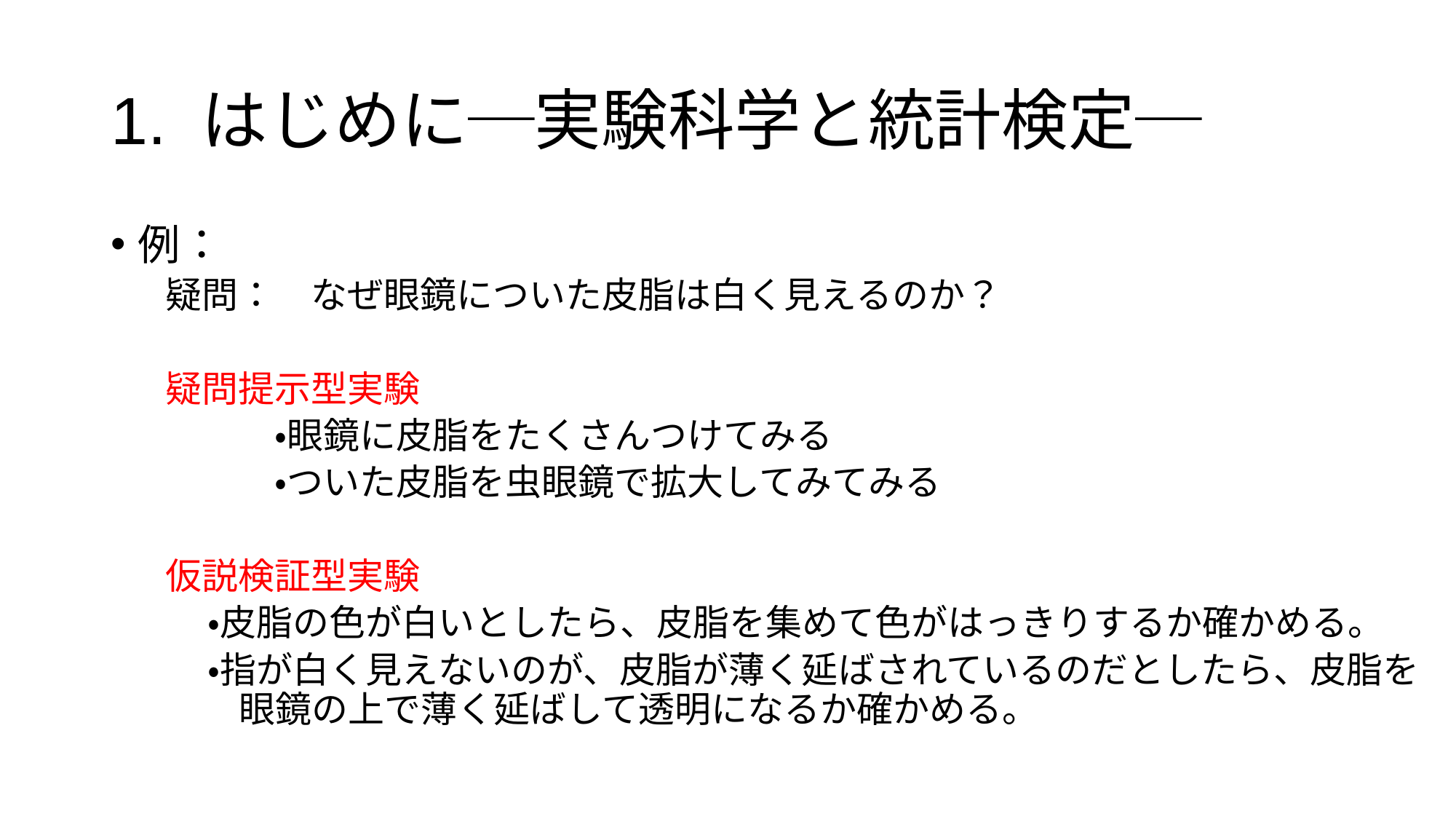

# 1. はじめに─実験科学と統計検定─
例：
疑問：　なぜ眼鏡についた皮脂は白く見えるのか？

疑問提示型実験
	・眼鏡に皮脂をたくさんつけてみる
	・ついた皮脂を虫眼鏡で拡大してみてみる

仮説検証型実験
・皮脂の色が白いとしたら、皮脂を集めて色がはっきりするか確かめる。
・指が白く見えないのが、皮脂が薄く延ばされているのだとしたら、皮脂を眼鏡の上で薄く延ばして透明になるか確かめる。